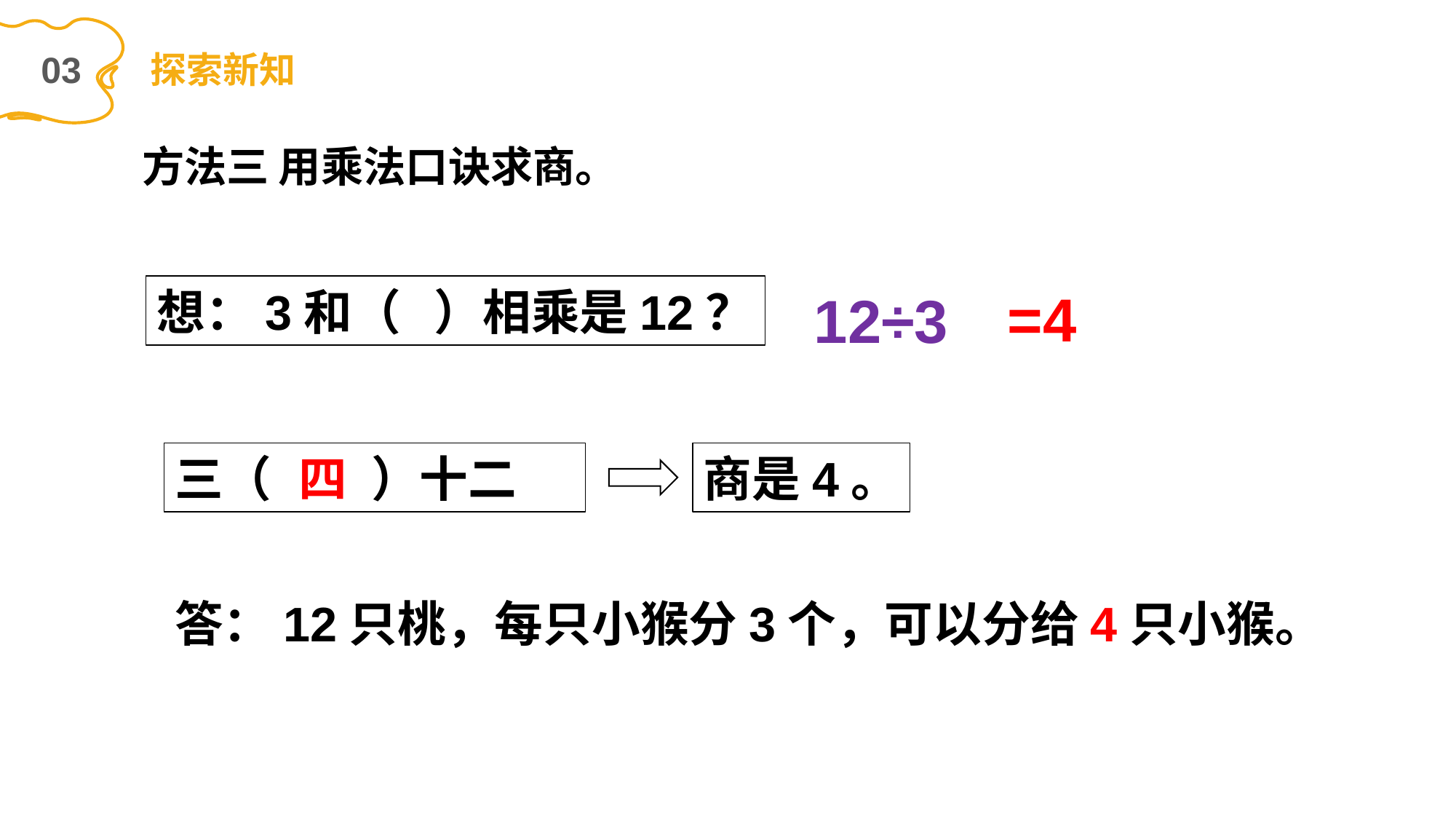

03
探索新知
方法三 用乘法口诀求商。
12÷3
=4
想：3和（   ）相乘是12？
三（         ）十二
四
商是4。

答：12只桃，每只小猴分3个，可以分给4只小猴。